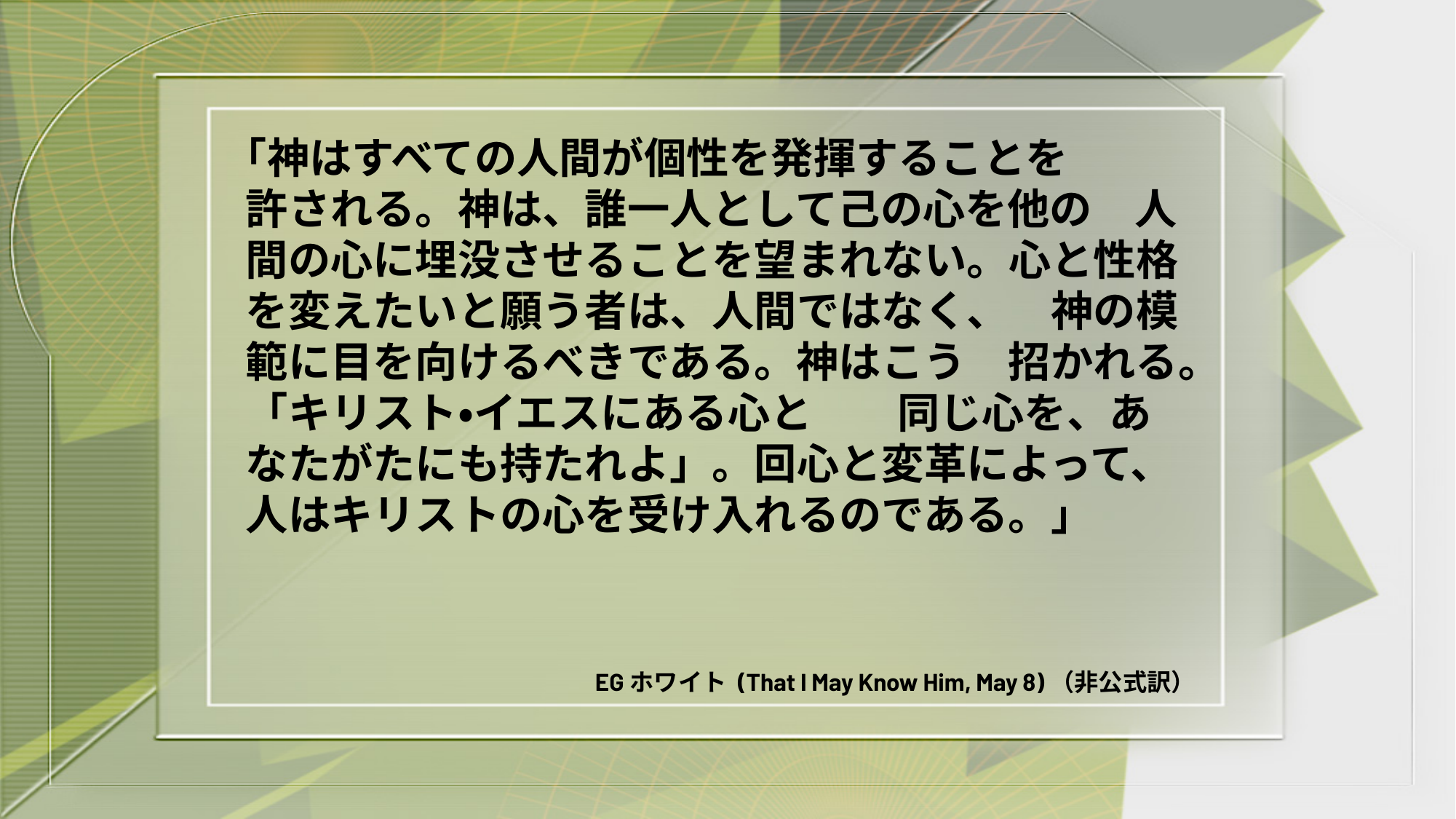

｢神はすべての人間が個性を発揮することを　　許される。神は、誰一人として己の心を他の　人間の心に埋没させることを望まれない。心と性格を変えたいと願う者は、人間ではなく、　神の模範に目を向けるべきである。神はこう　招かれる。「キリスト・イエスにある心と　　同じ心を、あなたがたにも持たれよ」。回心と変革によって、人はキリストの心を受け入れるのである。｣
EGホワイト (That I May Know Him, May 8)（非公式訳）